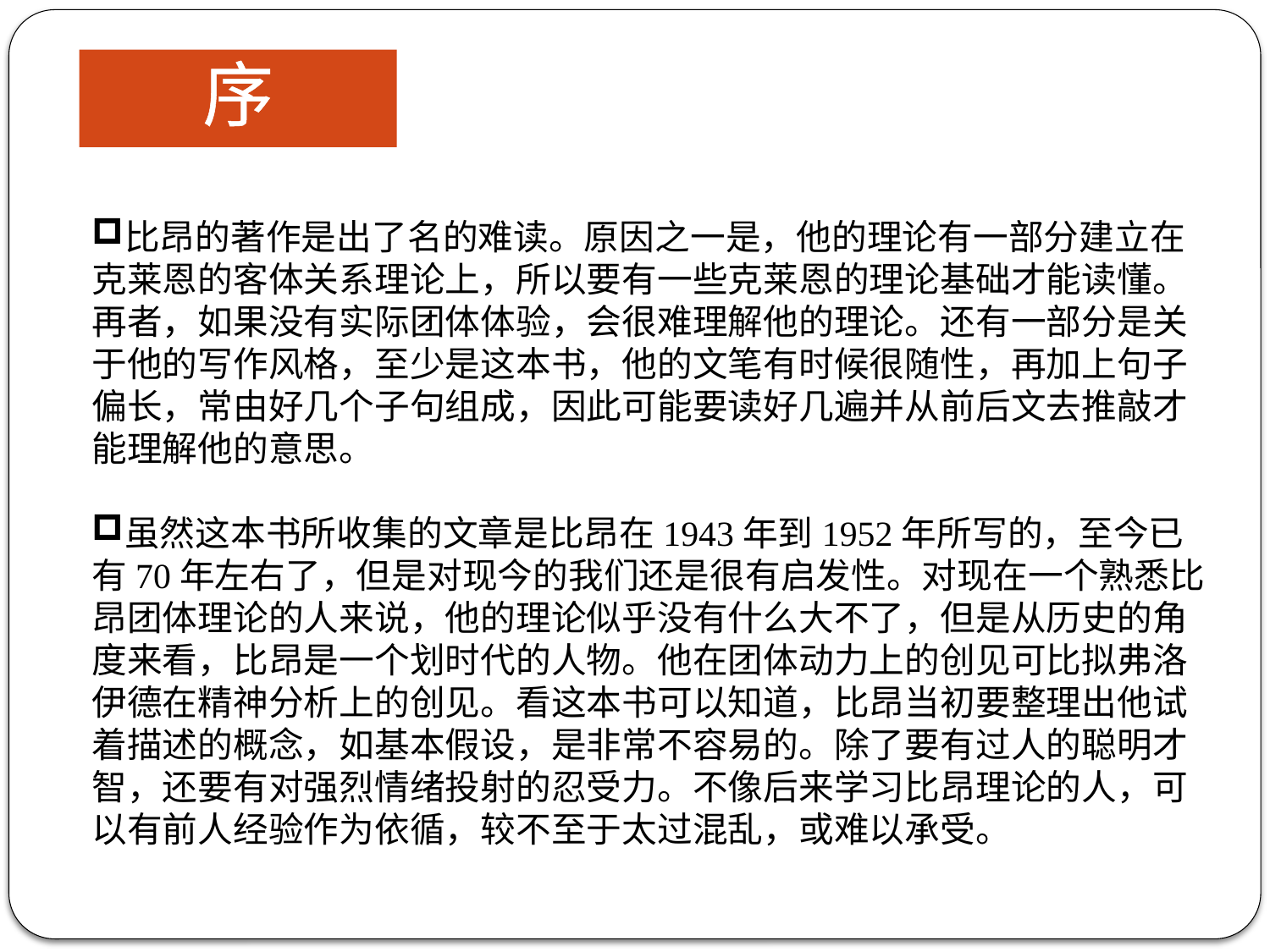

# 序
比昂的著作是出了名的难读。原因之一是，他的理论有一部分建立在克莱恩的客体关系理论上，所以要有一些克莱恩的理论基础才能读懂。再者，如果没有实际团体体验，会很难理解他的理论。还有一部分是关于他的写作风格，至少是这本书，他的文笔有时候很随性，再加上句子偏长，常由好几个子句组成，因此可能要读好几遍并从前后文去推敲才能理解他的意思。

虽然这本书所收集的文章是比昂在1943年到1952年所写的，至今已有70年左右了，但是对现今的我们还是很有启发性。对现在一个熟悉比昂团体理论的人来说，他的理论似乎没有什么大不了，但是从历史的角度来看，比昂是一个划时代的人物。他在团体动力上的创见可比拟弗洛伊德在精神分析上的创见。看这本书可以知道，比昂当初要整理出他试着描述的概念，如基本假设，是非常不容易的。除了要有过人的聪明才智，还要有对强烈情绪投射的忍受力。不像后来学习比昂理论的人，可以有前人经验作为依循，较不至于太过混乱，或难以承受。